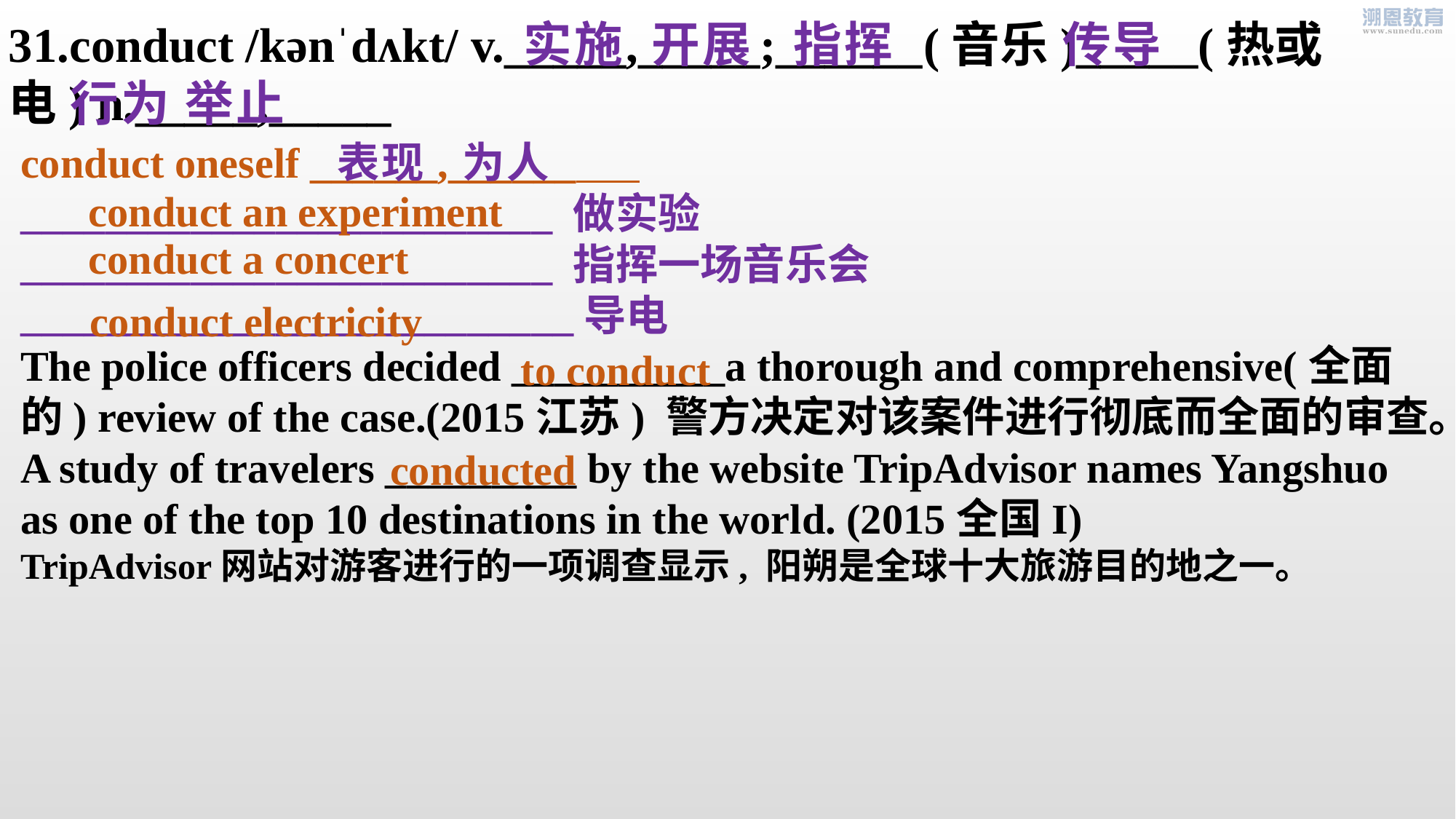

31.conduct /kənˈdʌkt/ v._____,_____;______(音乐)_____(热或电) n._____,_____
实施  开展   指挥
传导
行为 举止
conduct oneself ______,______
_________________________ 做实验
_________________________ 指挥一场音乐会
__________________________导电
The police officers decided __________a thorough and comprehensive(全面的) review of the case.(2015江苏) 警方决定对该案件进行彻底而全面的审查。
A study of travelers _________ by the website TripAdvisor names Yangshuo as one of the top 10 destinations in the world. (2015全国I)
TripAdvisor网站对游客进行的一项调查显示, 阳朔是全球十大旅游目的地之一。

表现   为人
conduct an experiment
conduct a concert
conduct electricity
 to conduct
conducted